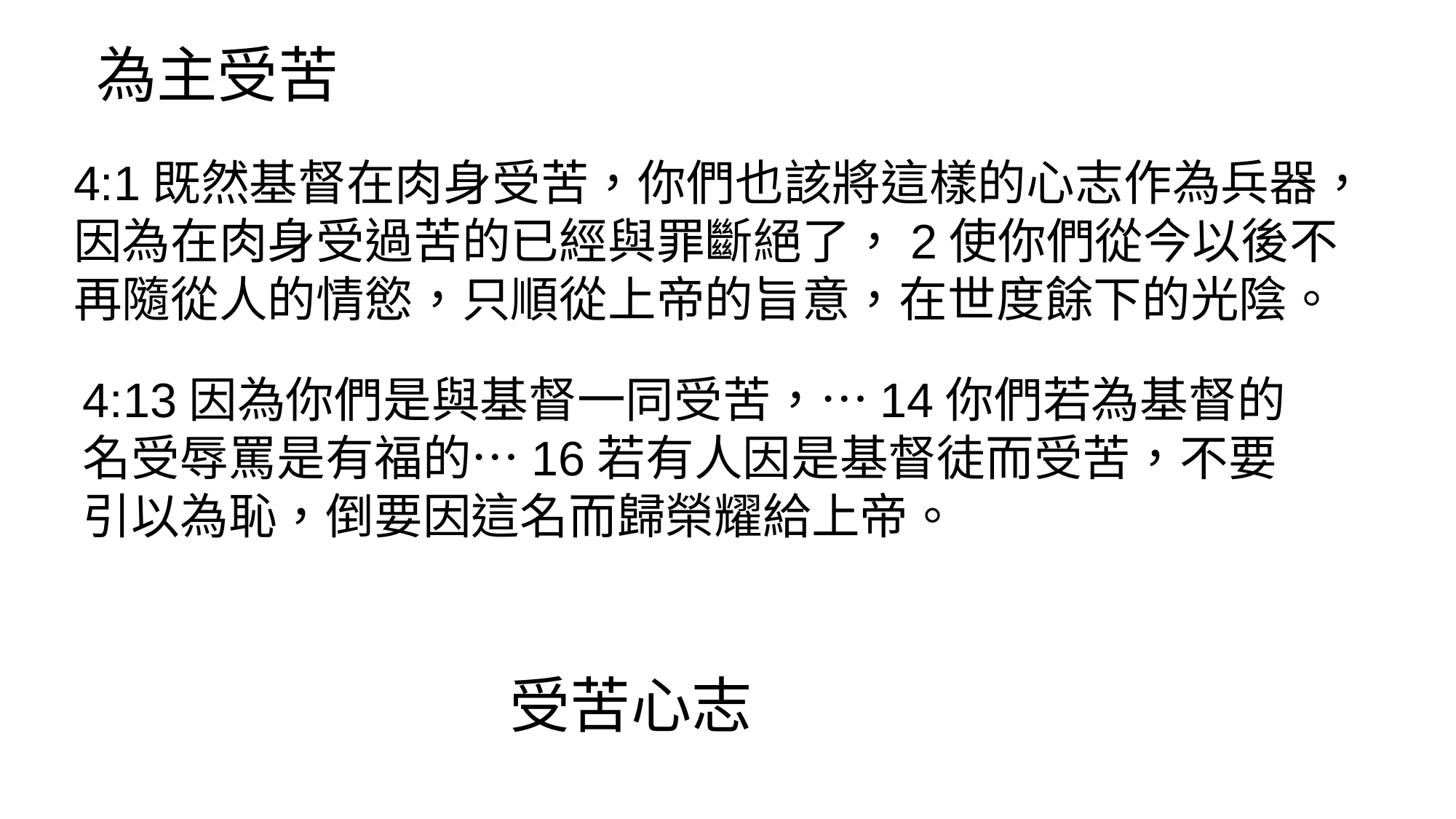

為主受苦
4:1既然基督在肉身受苦，你們也該將這樣的心志作為兵器，因為在肉身受過苦的已經與罪斷絕了，2使你們從今以後不再隨從人的情慾，只順從上帝的旨意，在世度餘下的光陰。
4:13因為你們是與基督一同受苦，…14你們若為基督的名受辱罵是有福的…16若有人因是基督徒而受苦，不要引以為恥，倒要因這名而歸榮耀給上帝。
 受苦心志